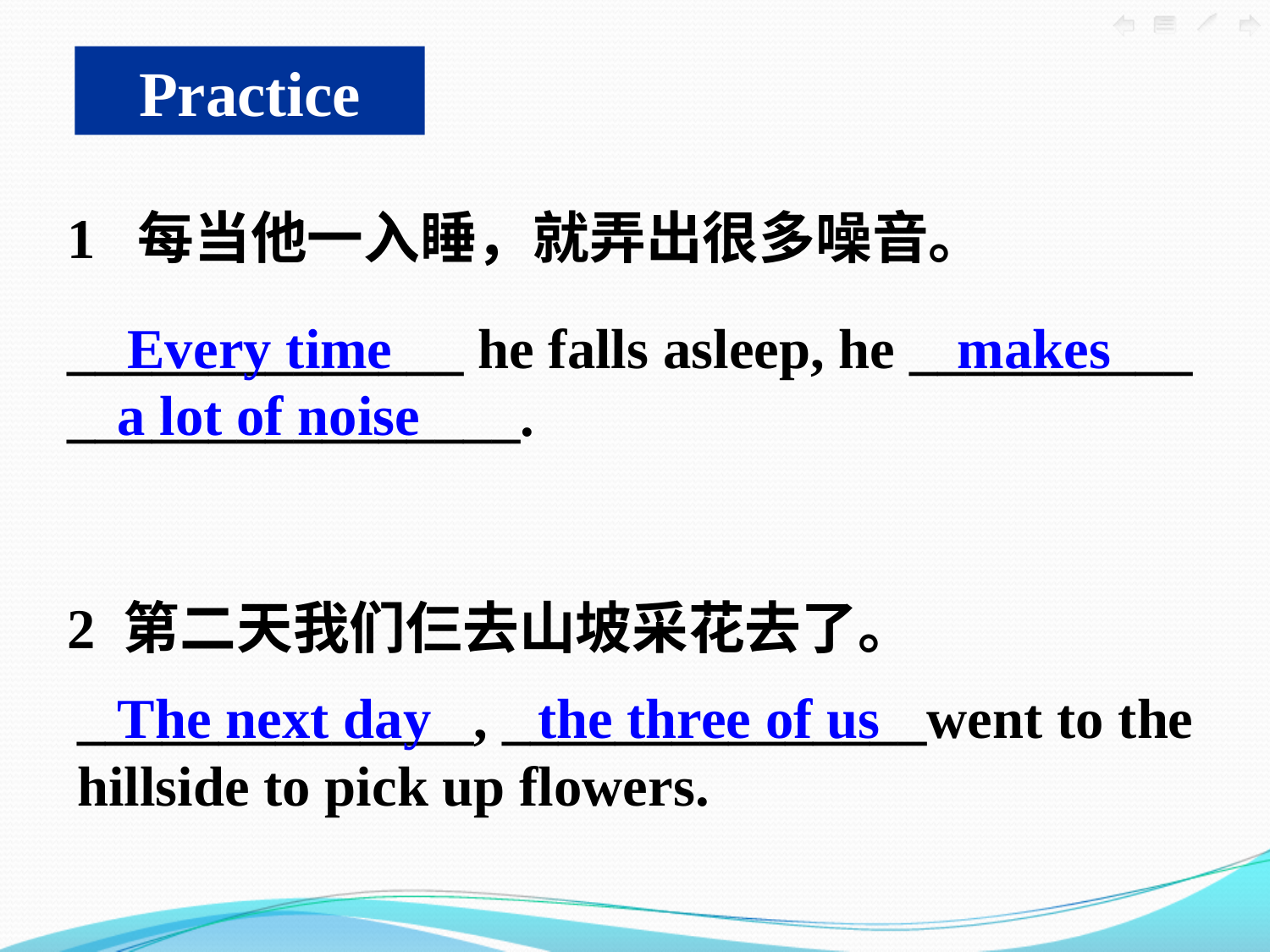

Practice
1  每当他一入睡，就弄出很多噪音。
______________ he falls asleep, he __________
________________.
Every time
makes
a lot of noise
2 第二天我们仨去山坡采花去了。
______________, _______________went to the hillside to pick up flowers.
The next day
the three of us